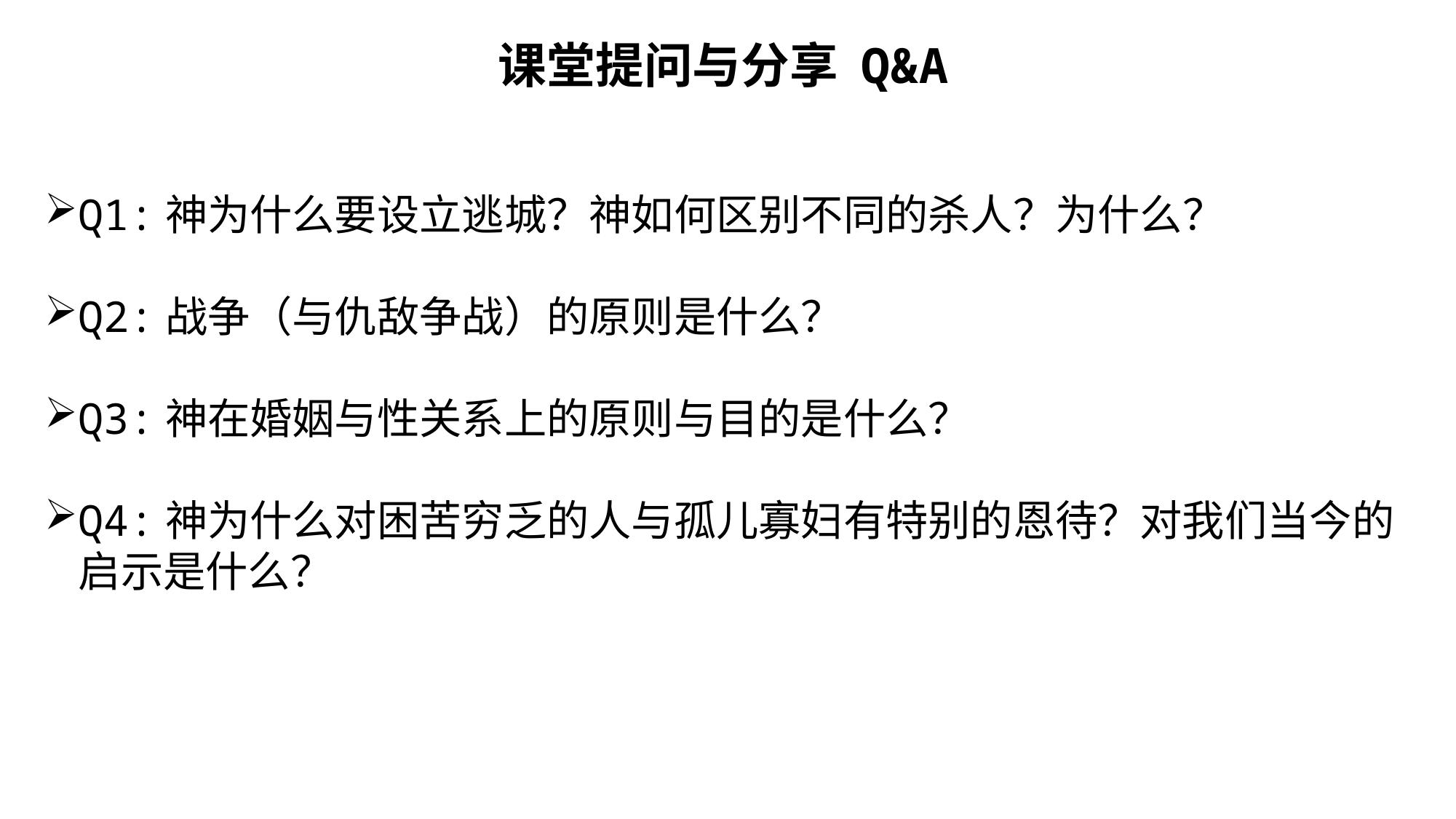

课堂提问与分享 Q&A

Q1:神为什么要设立逃城？神如何区别不同的杀人？为什么？

Q2:战争（与仇敌争战）的原则是什么？

Q3:神在婚姻与性关系上的原则与目的是什么？

Q4:神为什么对困苦穷乏的人与孤儿寡妇有特别的恩待？对我们当今的启示是什么？